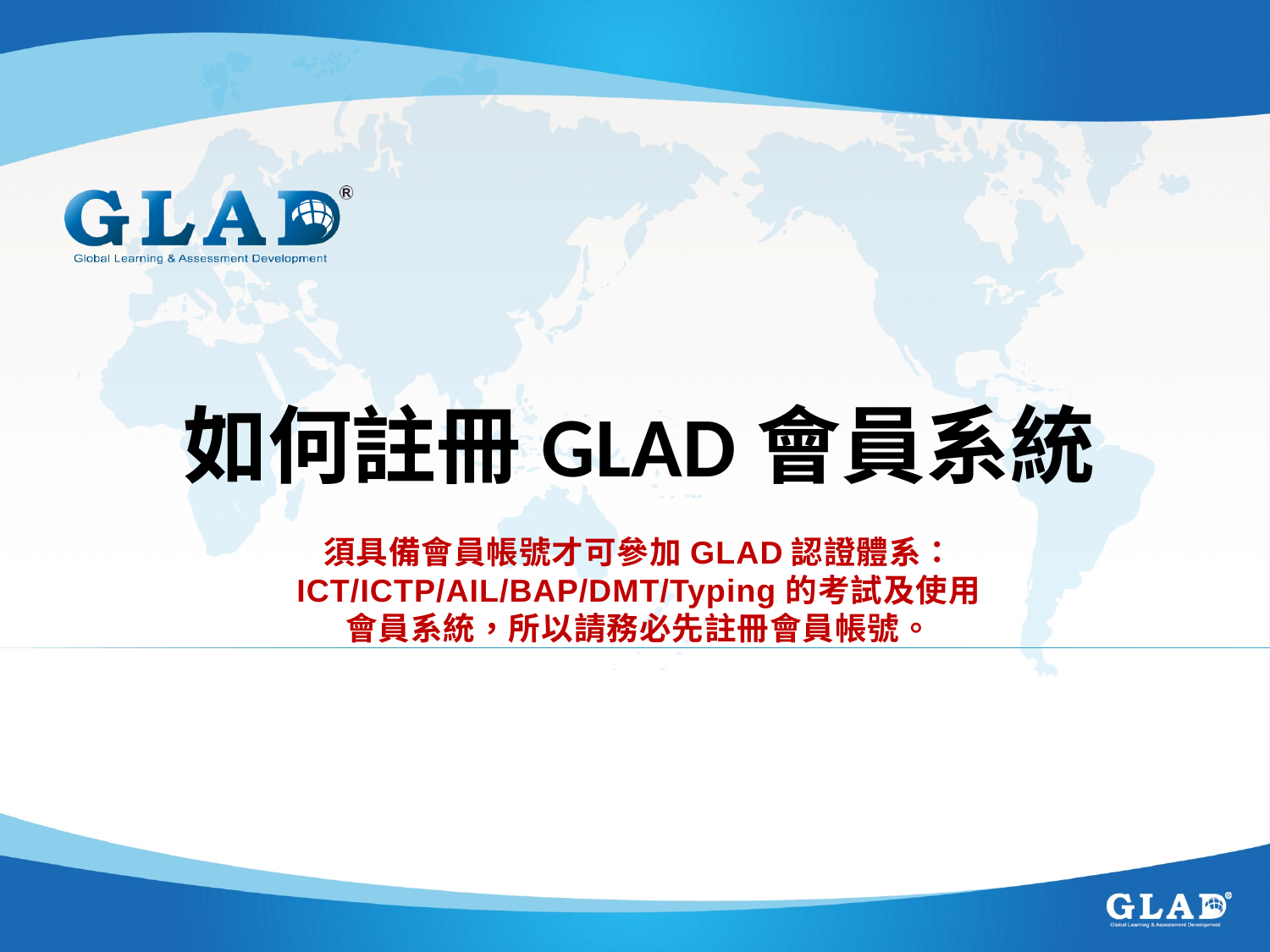

如何註冊GLAD會員系統
須具備會員帳號才可參加GLAD認證體系： ICT/ICTP/AIL/BAP/DMT/Typing的考試及使用會員系統，所以請務必先註冊會員帳號。